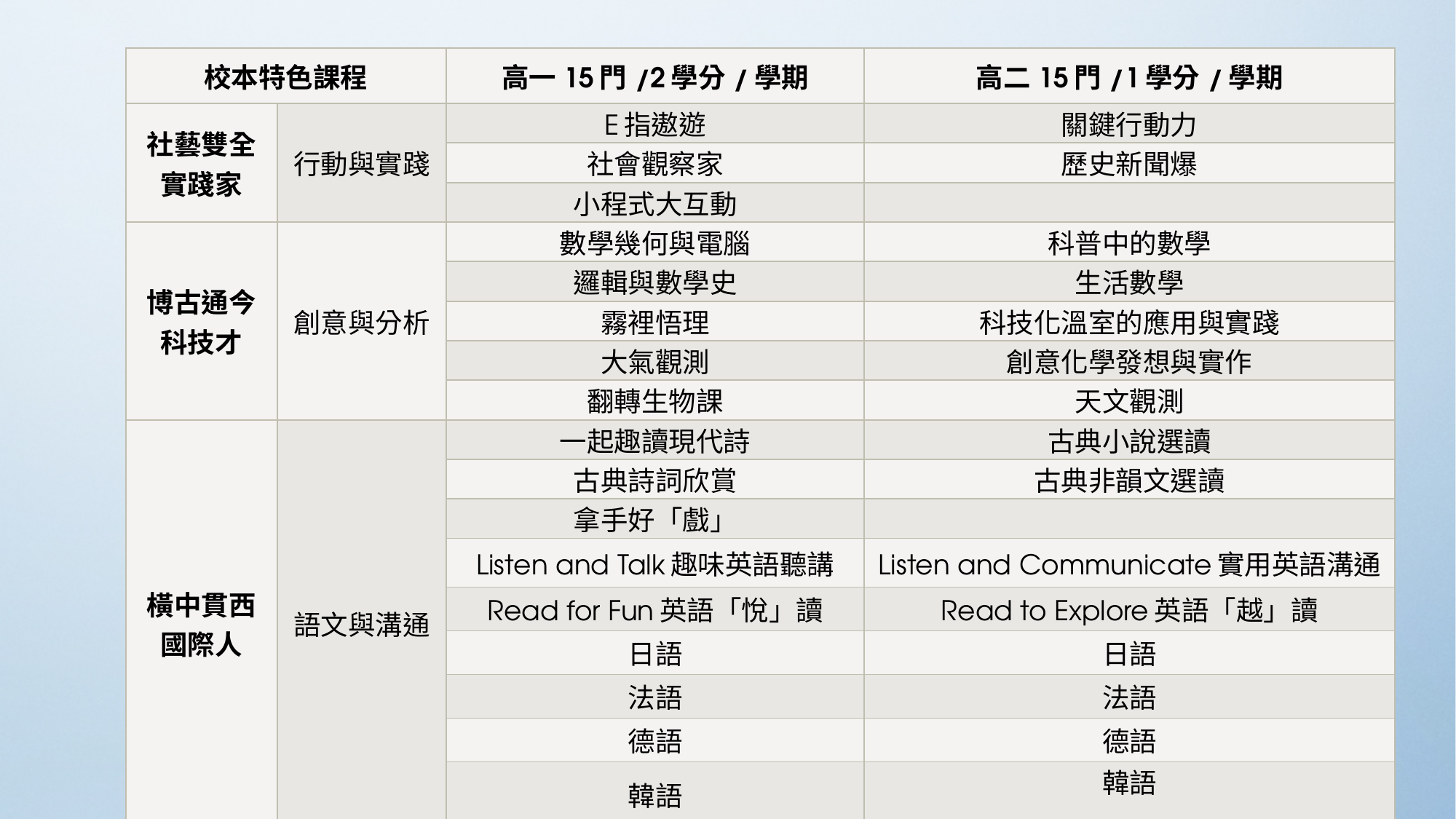

| 校本特色課程 |  | 高一15門/2學分/學期 | 高二15門/1學分/學期 |
| --- | --- | --- | --- |
| 社藝雙全實踐家 | 行動與實踐 | E指遨遊 | 關鍵行動力 |
|  |  | 社會觀察家 | 歷史新聞爆 |
|  |  | 小程式大互動 |  |
| 博古通今科技才 | 創意與分析 | 數學幾何與電腦 | 科普中的數學 |
|  |  | 邏輯與數學史 | 生活數學 |
|  |  | 霧裡悟理 | 科技化溫室的應用與實踐 |
|  |  | 大氣觀測 | 創意化學發想與實作 |
|  |  | 翻轉生物課 | 天文觀測 |
| 橫中貫西國際人 | 語文與溝通 | 一起趣讀現代詩 | 古典小說選讀 |
|  |  | 古典詩詞欣賞 | 古典非韻文選讀 |
|  |  | 拿手好「戲」 |  |
|  |  | Listen and Talk趣味英語聽講 | Listen and Communicate實用英語溝通 |
|  |  | Read for Fun英語「悅」讀 | Read to Explore英語「越」讀 |
|  |  | 日語 | 日語 |
|  |  | 法語 | 法語 |
|  |  | 德語 | 德語 |
|  |  | 韓語 | 韓語 |
2015/12/24
中大壢中特色選修課程簡介
3